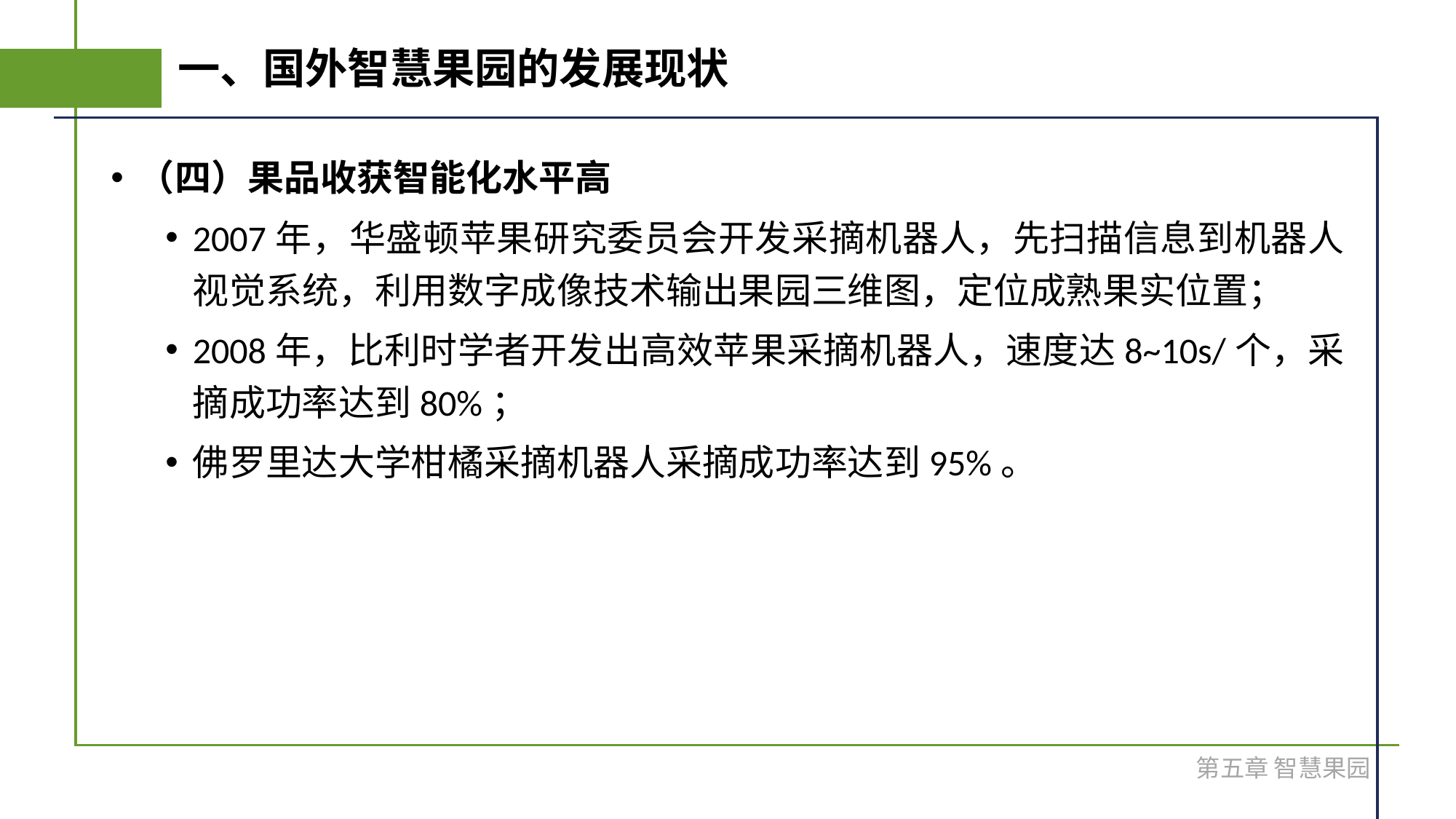

# 一、国外智慧果园的发展现状
（四）果品收获智能化水平高
2007年，华盛顿苹果研究委员会开发采摘机器人，先扫描信息到机器人视觉系统，利用数字成像技术输出果园三维图，定位成熟果实位置；
2008年，比利时学者开发出高效苹果采摘机器人，速度达8~10s/个，采摘成功率达到80%；
佛罗里达大学柑橘采摘机器人采摘成功率达到95%。

第五章 智慧果园